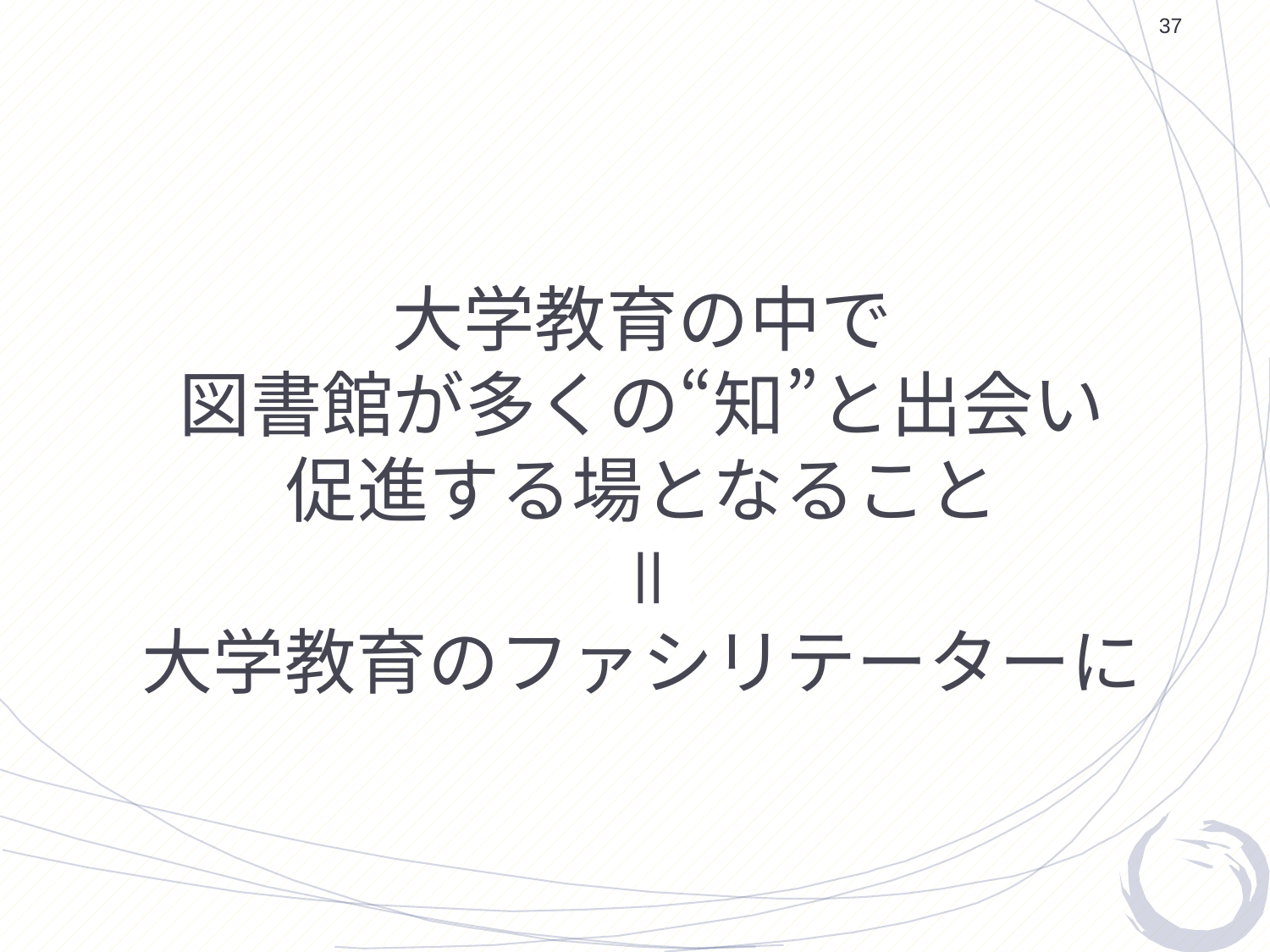

37
# 大学教育の中で 図書館が多くの“知”と出会い 促進する場となること 大学教育のファシリテーターに
＝